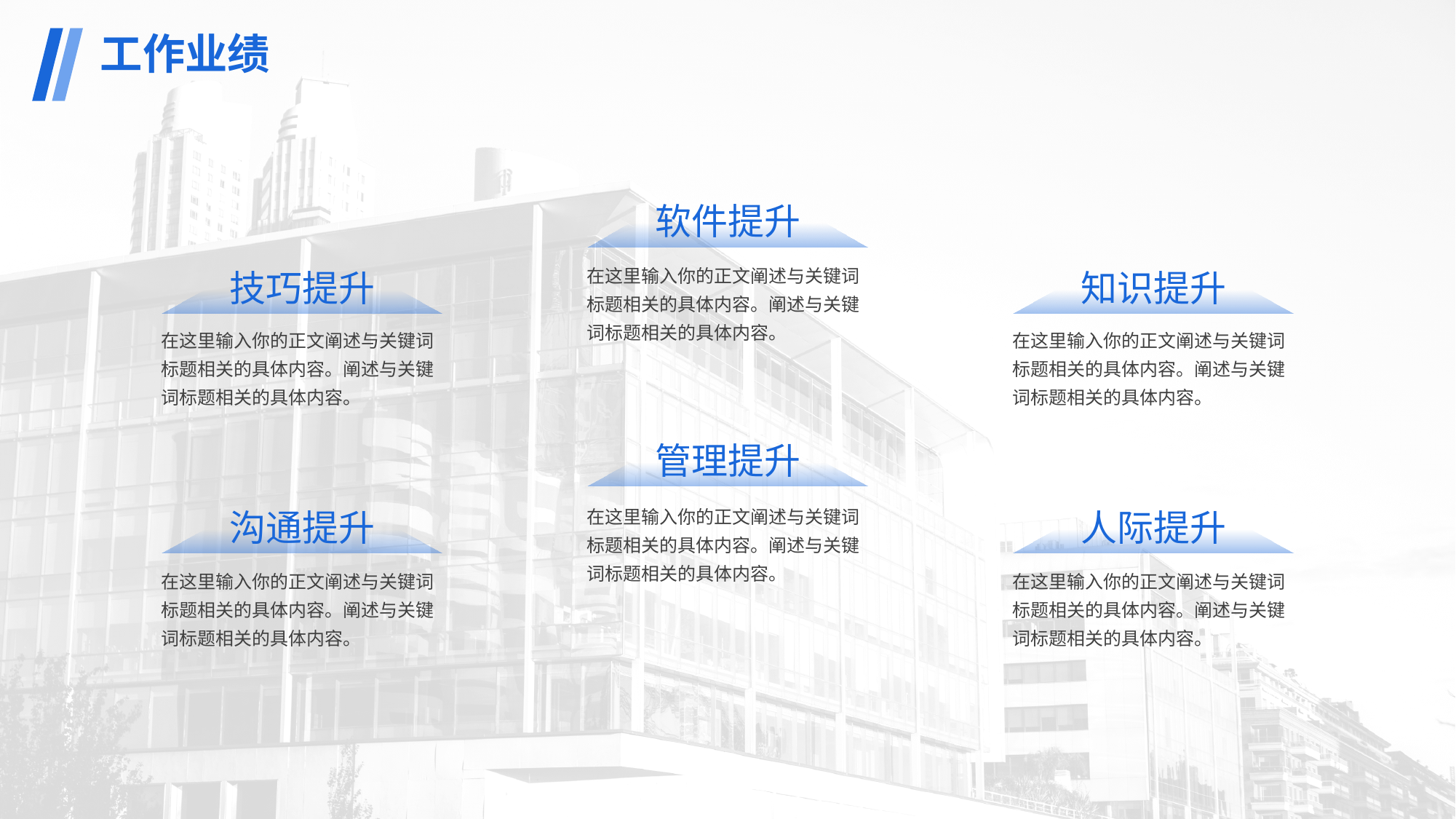

工作业绩
软件提升

在这里输入你的正文阐述与关键词标题相关的具体内容。阐述与关键词标题相关的具体内容。
技巧提升
知识提升

在这里输入你的正文阐述与关键词标题相关的具体内容。阐述与关键词标题相关的具体内容。
在这里输入你的正文阐述与关键词标题相关的具体内容。阐述与关键词标题相关的具体内容。
管理提升

在这里输入你的正文阐述与关键词标题相关的具体内容。阐述与关键词标题相关的具体内容。
沟通提升
人际提升

在这里输入你的正文阐述与关键词标题相关的具体内容。阐述与关键词标题相关的具体内容。
在这里输入你的正文阐述与关键词标题相关的具体内容。阐述与关键词标题相关的具体内容。